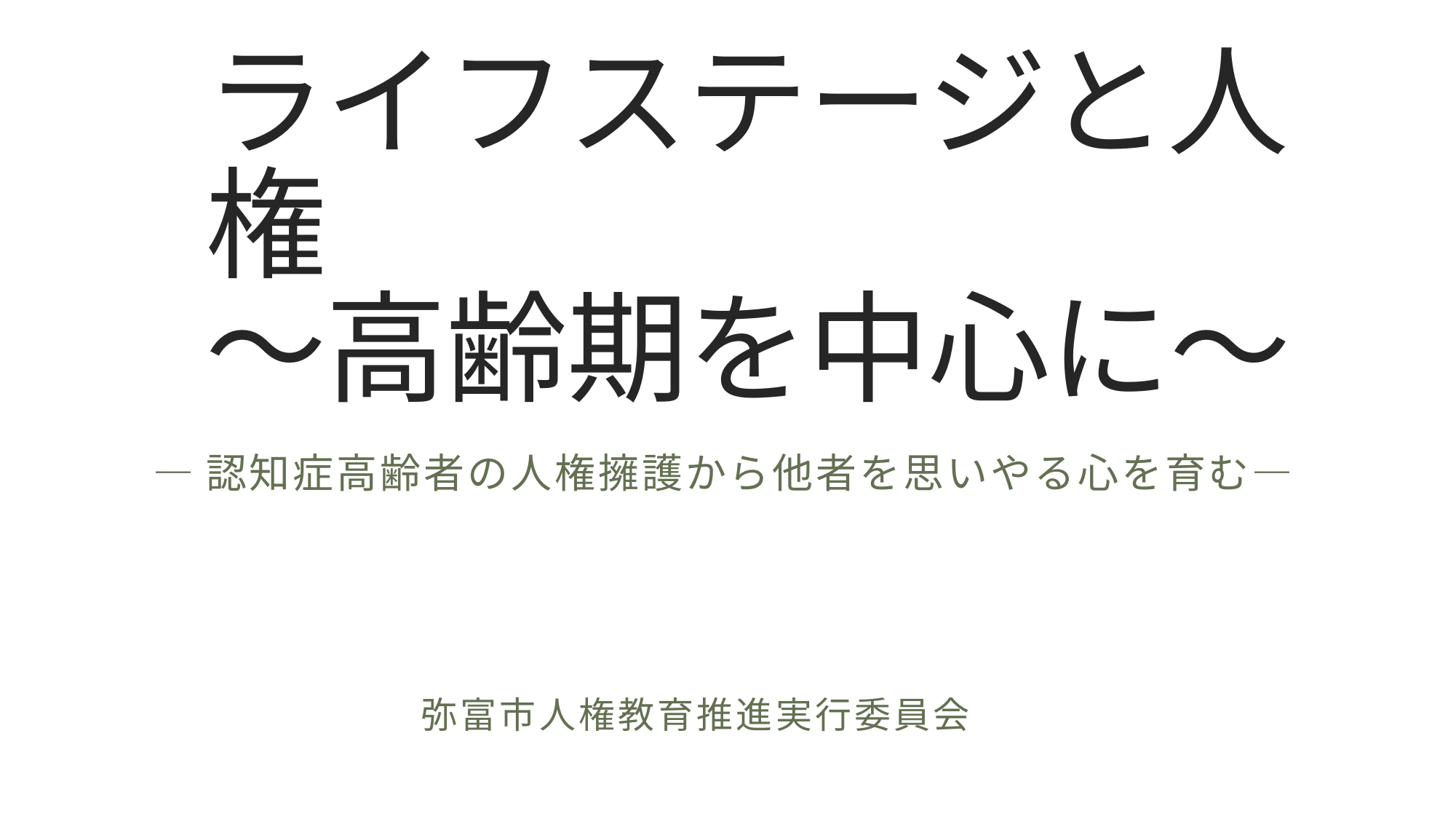

# ライフステージと人権 ～高齢期を中心に～
—認知症高齢者の人権擁護から他者を思いやる心を育む—
弥富市人権教育推進実行委員会